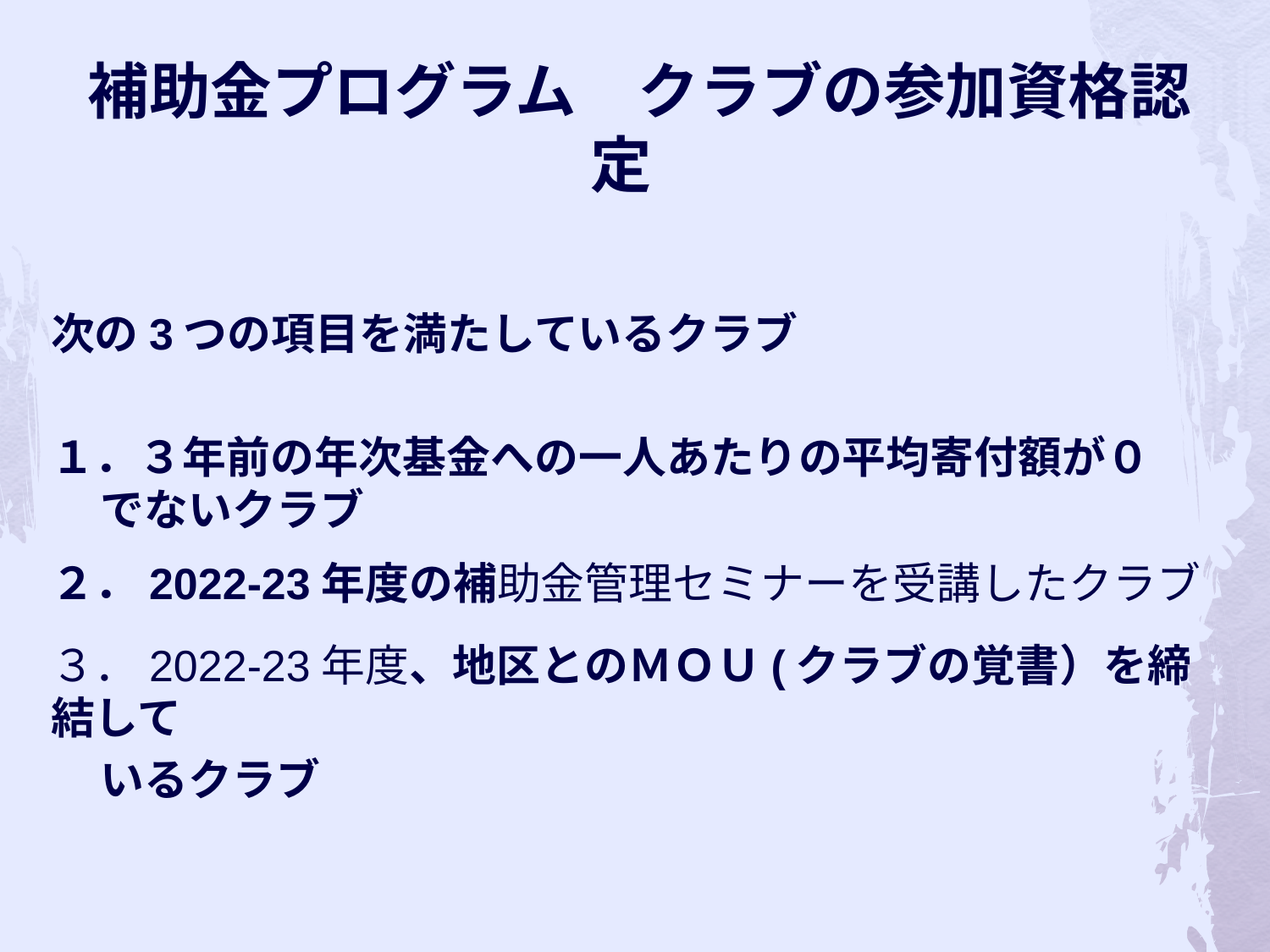

# 補助金プログラム　クラブの参加資格認定
次の3つの項目を満たしているクラブ

１．３年前の年次基金への一人あたりの平均寄付額が０
    でないクラブ
２．2022-23年度の補助金管理セミナーを受講したクラブ
３．2022-23年度、地区とのＭＯＵ(クラブの覚書）を締結して
    いるクラブ